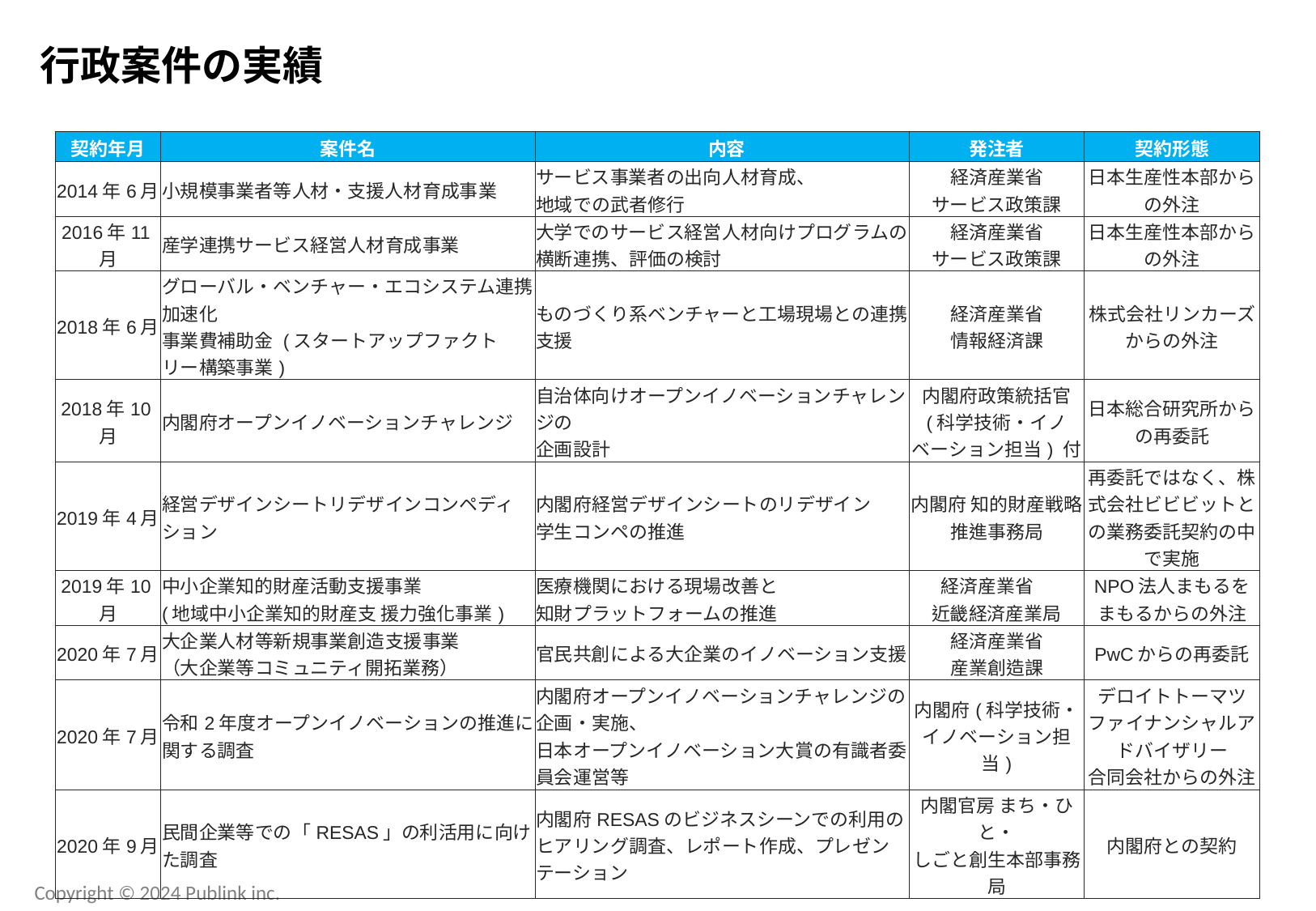

行政案件の実績
| 契約年月 | 案件名 | 内容 | 発注者 | 契約形態 |
| --- | --- | --- | --- | --- |
| 2014年6月 | 小規模事業者等人材・支援人材育成事業 | サービス事業者の出向人材育成、 地域での武者修行 | 経済産業省 サービス政策課 | 日本生産性本部からの外注 |
| 2016年11月 | 産学連携サービス経営人材育成事業 | 大学でのサービス経営人材向けプログラムの 横断連携、評価の検討 | 経済産業省 サービス政策課 | 日本生産性本部からの外注 |
| 2018年6月 | グローバル・ベンチャー・エコシステム連携加速化 事業費補助金 (スタートアップファクトリー構築事業) | ものづくり系ベンチャーと工場現場との連携支援 | 経済産業省 情報経済課 | 株式会社リンカーズからの外注 |
| 2018年10月 | 内閣府オープンイノベーションチャレンジ | 自治体向けオープンイノベーションチャレンジの 企画設計 | 内閣府政策統括官 (科学技術・イノベーション担当) 付 | 日本総合研究所からの再委託 |
| 2019年4月 | 経営デザインシートリデザインコンペディション | 内閣府経営デザインシートのリデザイン 学生コンペの推進 | 内閣府 知的財産戦略 推進事務局 | 再委託ではなく、株式会社ビビビットとの業務委託契約の中で実施 |
| 2019年10月 | 中小企業知的財産活動支援事業 (地域中小企業知的財産支 援力強化事業) | 医療機関における現場改善と 知財プラットフォームの推進 | 経済産業省　 近畿経済産業局 | NPO法人まもるをまもるからの外注 |
| 2020年7月 | 大企業人材等新規事業創造支援事業 （大企業等コミュニティ開拓業務） | 官民共創による大企業のイノベーション支援 | 経済産業省 産業創造課 | PwCからの再委託 |
| 2020年7月 | 令和2年度オープンイノベーションの推進に 関する調査 | 内閣府オープンイノベーションチャレンジの企画・実施、 日本オープンイノベーション大賞の有識者委員会運営等 | 内閣府(科学技術・ イノベーション担当) | デロイトトーマツファイナンシャルアドバイザリー 合同会社からの外注 |
| 2020年9月 | 民間企業等での「RESAS」の利活用に向けた調査 | 内閣府RESASのビジネスシーンでの利用の ヒアリング調査、レポート作成、プレゼンテーション | 内閣官房 まち・ひと・ しごと創生本部事務局 | 内閣府との契約 |

Copyright © 2024 Publink inc.